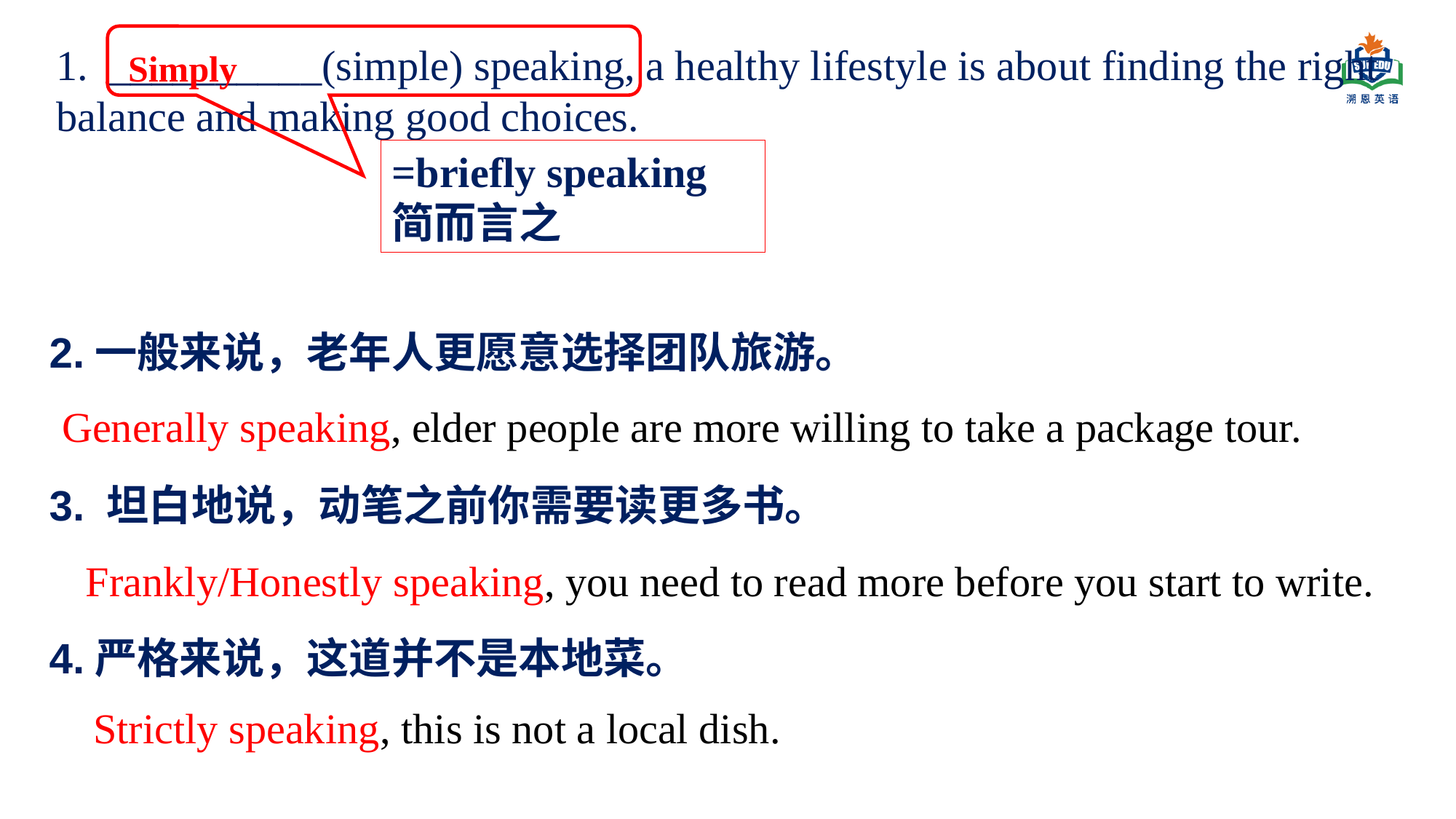

1.  __________(simple) speaking, a healthy lifestyle is about finding the right balance and making good choices.
Simply
=briefly speaking
简而言之
2.一般来说，老年人更愿意选择团队旅游。

3. 坦白地说，动笔之前你需要读更多书。

4.严格来说，这道并不是本地菜。
Generally speaking, elder people are more willing to take a package tour.
Frankly/Honestly speaking, you need to read more before you start to write.
Strictly speaking, this is not a local dish.